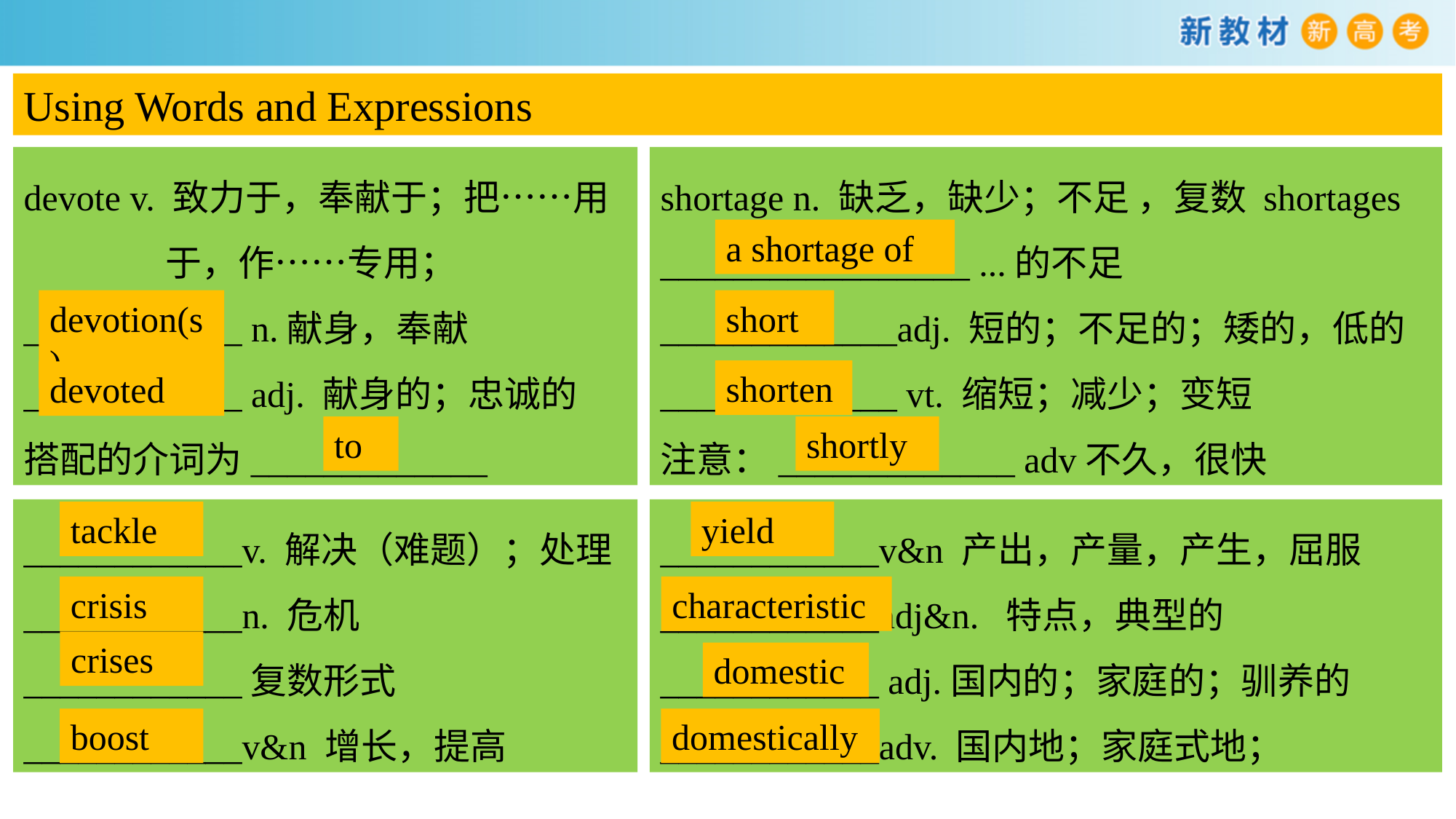

Using Words and Expressions
devote v. 致力于，奉献于；把……用      	    于，作……专用；
____________ n.献身，奉献
____________ adj. 献身的；忠诚的
搭配的介词为_____________
shortage n. 缺乏，缺少；不足 ，复数 shortages
_________________ ...的不足
_____________adj. 短的；不足的；矮的，低的
_____________ vt. 缩短；减少；变短
注意：_____________ adv不久，很快
a shortage of
devotion(s)
short
shorten
devoted
to
shortly
____________v. 解决（难题）；处理
____________n. 危机
____________复数形式
____________v&n 增长，提高
____________v&n 产出，产量，产生，屈服
____________adj&n.  特点，典型的
____________ adj.国内的；家庭的；驯养的
____________adv. 国内地；家庭式地；
tackle
yield
crisis
characteristic
crises
domestic
boost
domestically